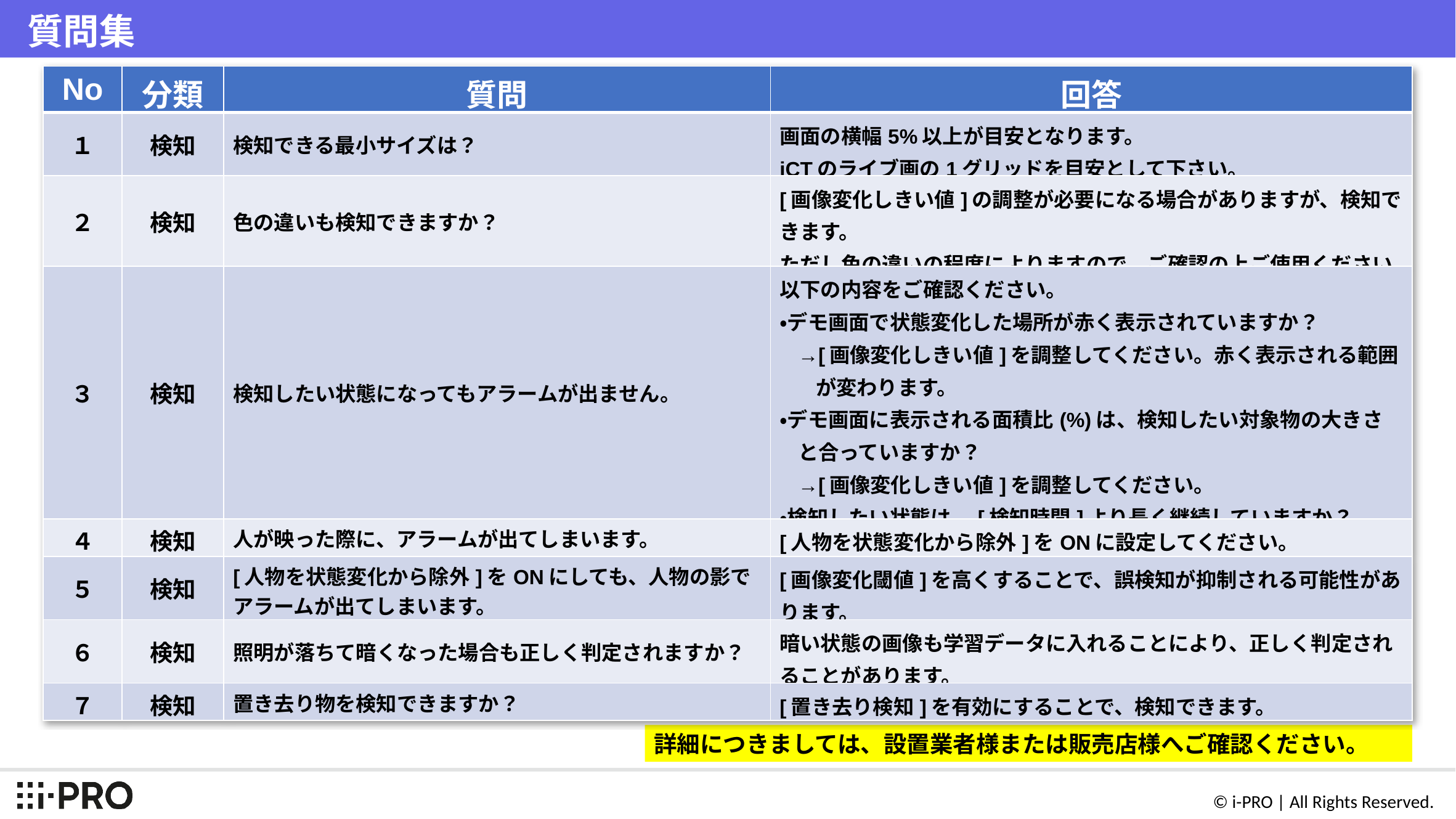

# 質問集
| No | 分類 | 質問 | 回答 |
| --- | --- | --- | --- |
| １ | 検知 | 検知できる最小サイズは？ | 画面の横幅5%以上が目安となります。 iCTのライブ画の1グリッドを目安として下さい。 |
| ２ | 検知 | 色の違いも検知できますか？ | [画像変化しきい値]の調整が必要になる場合がありますが、検知できます。 ただし色の違いの程度によりますので、ご確認の上ご使用ください。 |
| ３ | 検知 | 検知したい状態になってもアラームが出ません。 | 以下の内容をご確認ください。 ・デモ画面で状態変化した場所が赤く表示されていますか？ →[画像変化しきい値]を調整してください。赤く表示される範囲が変わります。 ・デモ画面に表示される面積比(%)は、検知したい対象物の大きさと合っていますか？ →[画像変化しきい値]を調整してください。 ・検知したい状態は、[検知時間]より長く継続していますか？ →[検知時間]を調整してください。 |
| ４ | 検知 | 人が映った際に、アラームが出てしまいます。 | [人物を状態変化から除外]をONに設定してください。 |
| ５ | 検知 | [人物を状態変化から除外]をONにしても、人物の影でアラームが出てしまいます。 | [画像変化閾値]を高くすることで、誤検知が抑制される可能性があります。 |
| ６ | 検知 | 照明が落ちて暗くなった場合も正しく判定されますか？ | 暗い状態の画像も学習データに入れることにより、正しく判定されることがあります。 |
| ７ | 検知 | 置き去り物を検知できますか？ | [置き去り検知]を有効にすることで、検知できます。 |
詳細につきましては、設置業者様または販売店様へご確認ください。